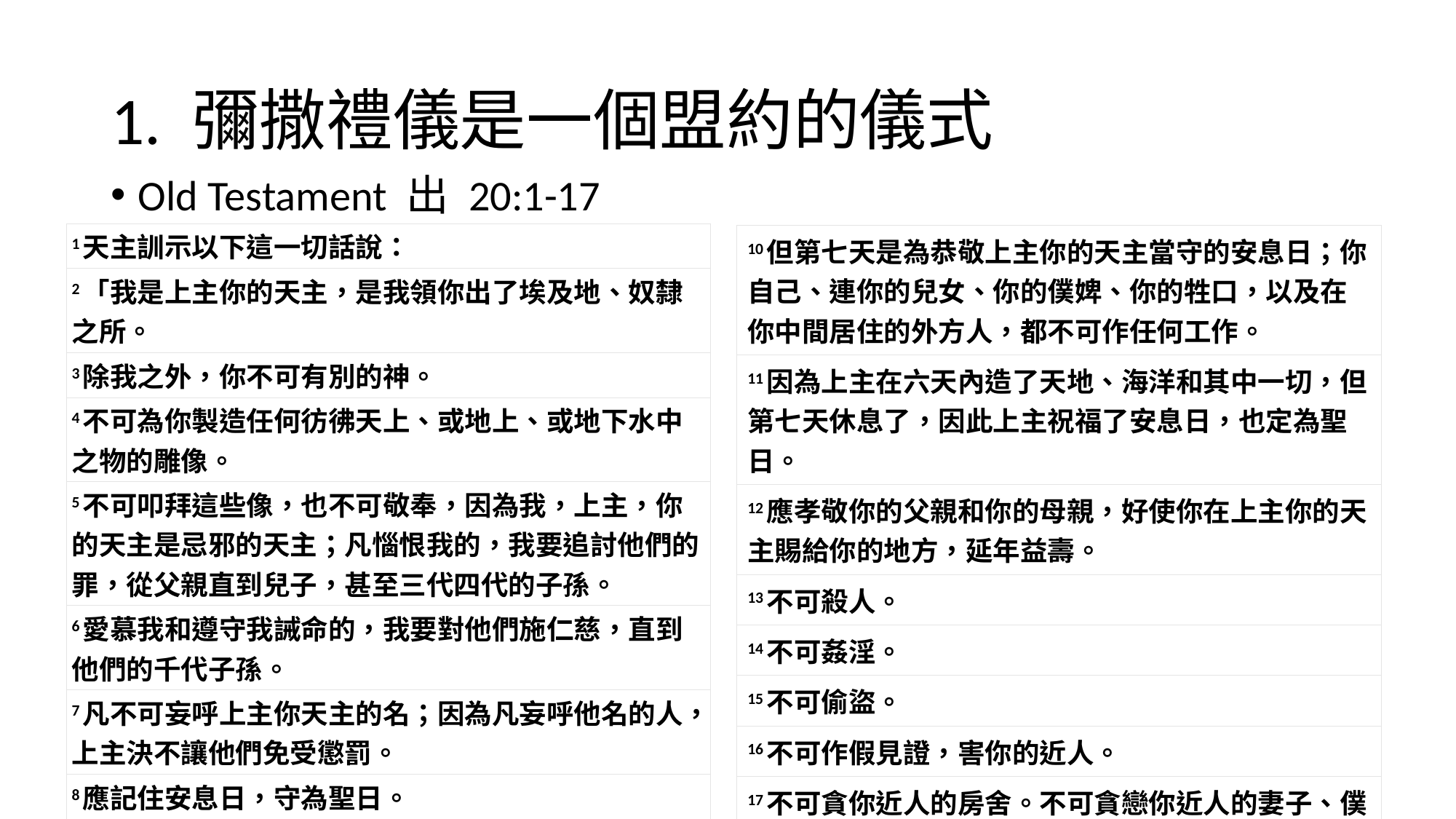

# 1. 彌撒禮儀是一個盟約的儀式
Old Testament 出 20:1-17

| 1天主訓示以下這一切話說： |
| --- |
| 2「我是上主你的天主，是我領你出了埃及地、奴隸之所。 |
| 3除我之外，你不可有別的神。 |
| 4不可為你製造任何彷彿天上、或地上、或地下水中之物的雕像。 |
| 5不可叩拜這些像，也不可敬奉，因為我，上主，你的天主是忌邪的天主；凡惱恨我的，我要追討他們的罪，從父親直到兒子，甚至三代四代的子孫。 |
| 6愛慕我和遵守我誡命的，我要對他們施仁慈，直到他們的千代子孫。 |
| 7凡不可妄呼上主你天主的名；因為凡妄呼他名的人，上主決不讓他們免受懲罰。 |
| 8應記住安息日，守為聖日。 |
| 9六天應該勞作，作你一切的事； |
| 10但第七天是為恭敬上主你的天主當守的安息日；你自己、連你的兒女、你的僕婢、你的牲口，以及在你中間居住的外方人，都不可作任何工作。 |
| --- |
| 11因為上主在六天內造了天地、海洋和其中一切，但第七天休息了，因此上主祝福了安息日，也定為聖日。 |
| 12應孝敬你的父親和你的母親，好使你在上主你的天主賜給你的地方，延年益壽。 |
| 13不可殺人。 |
| 14不可姦淫。 |
| 15不可偷盜。 |
| 16不可作假見證，害你的近人。 |
| 17不可貪你近人的房舍。不可貪戀你近人的妻子、僕人、婢女、牛驢及你近人的一切。 |